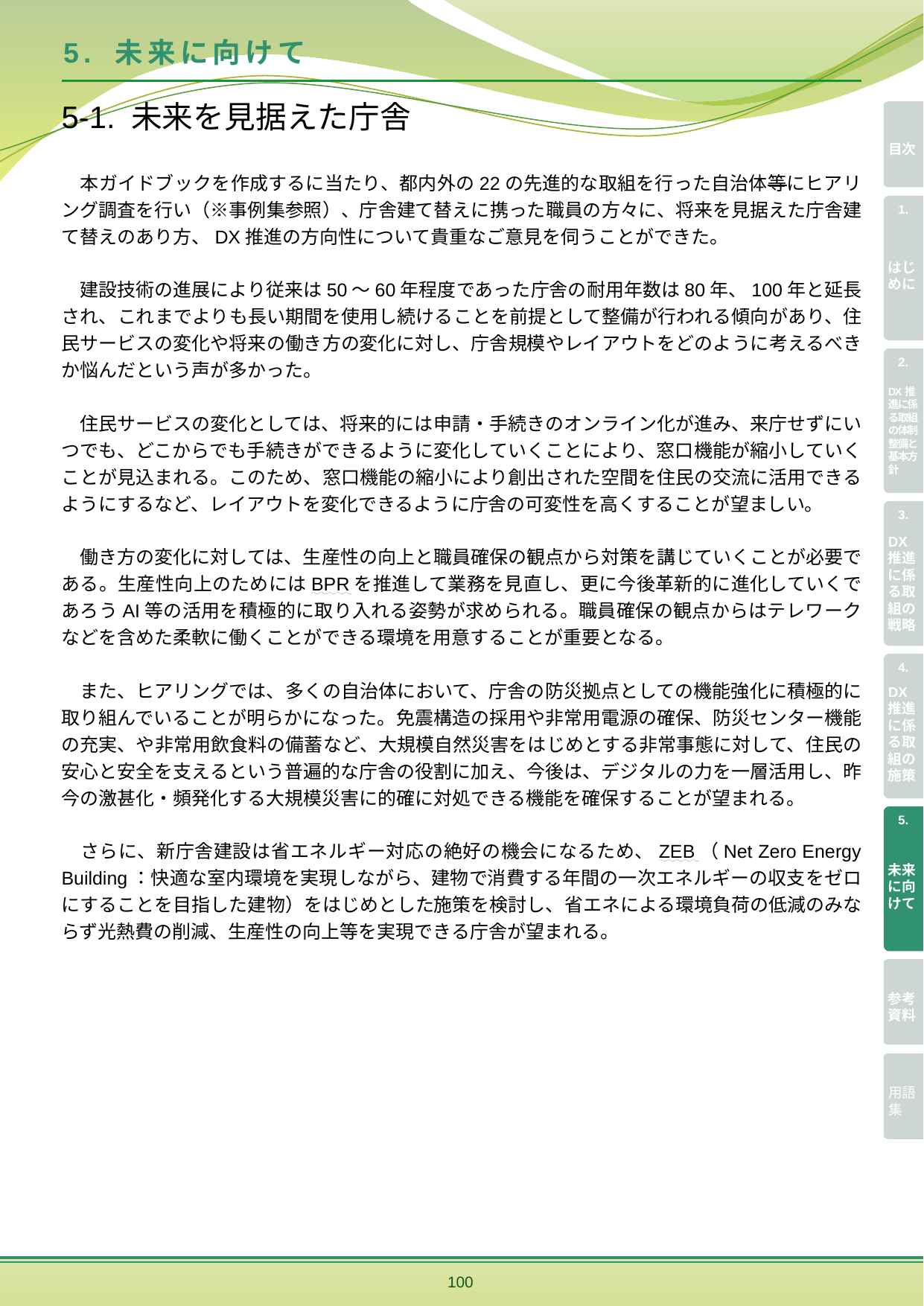

# 5. 未来に向けて
5-1. 未来を見据えた庁舎
　本ガイドブックを作成するに当たり、都内外の22の先進的な取組を行った自治体等にヒアリング調査を行い（※事例集参照）、庁舎建て替えに携った職員の方々に、将来を見据えた庁舎建て替えのあり方、DX推進の方向性について貴重なご意見を伺うことができた。

　建設技術の進展により従来は50～60年程度であった庁舎の耐用年数は80年、100年と延長され、これまでよりも長い期間を使用し続けることを前提として整備が行われる傾向があり、住民サービスの変化や将来の働き方の変化に対し、庁舎規模やレイアウトをどのように考えるべきか悩んだという声が多かった。

　住民サービスの変化としては、将来的には申請・手続きのオンライン化が進み、来庁せずにいつでも、どこからでも手続きができるように変化していくことにより、窓口機能が縮小していくことが見込まれる。このため、窓口機能の縮小により創出された空間を住民の交流に活用できるようにするなど、レイアウトを変化できるように庁舎の可変性を高くすることが望ましい。

　働き方の変化に対しては、生産性の向上と職員確保の観点から対策を講じていくことが必要である。生産性向上のためにはBPRを推進して業務を見直し、更に今後革新的に進化していくであろうAI等の活用を積極的に取り入れる姿勢が求められる。職員確保の観点からはテレワークなどを含めた柔軟に働くことができる環境を用意することが重要となる。

　また、ヒアリングでは、多くの自治体において、庁舎の防災拠点としての機能強化に積極的に取り組んでいることが明らかになった。免震構造の採用や非常用電源の確保、防災センター機能の充実、や非常用飲食料の備蓄など、大規模自然災害をはじめとする非常事態に対して、住民の安心と安全を支えるという普遍的な庁舎の役割に加え、今後は、デジタルの力を一層活用し、昨今の激甚化・頻発化する大規模災害に的確に対処できる機能を確保することが望まれる。

　さらに、新庁舎建設は省エネルギー対応の絶好の機会になるため、ZEB（Net Zero Energy Building：快適な室内環境を実現しながら、建物で消費する年間の一次エネルギーの収支をゼロにすることを目指した建物）をはじめとした施策を検討し、省エネによる環境負荷の低減のみならず光熱費の削減、生産性の向上等を実現できる庁舎が望まれる。
100